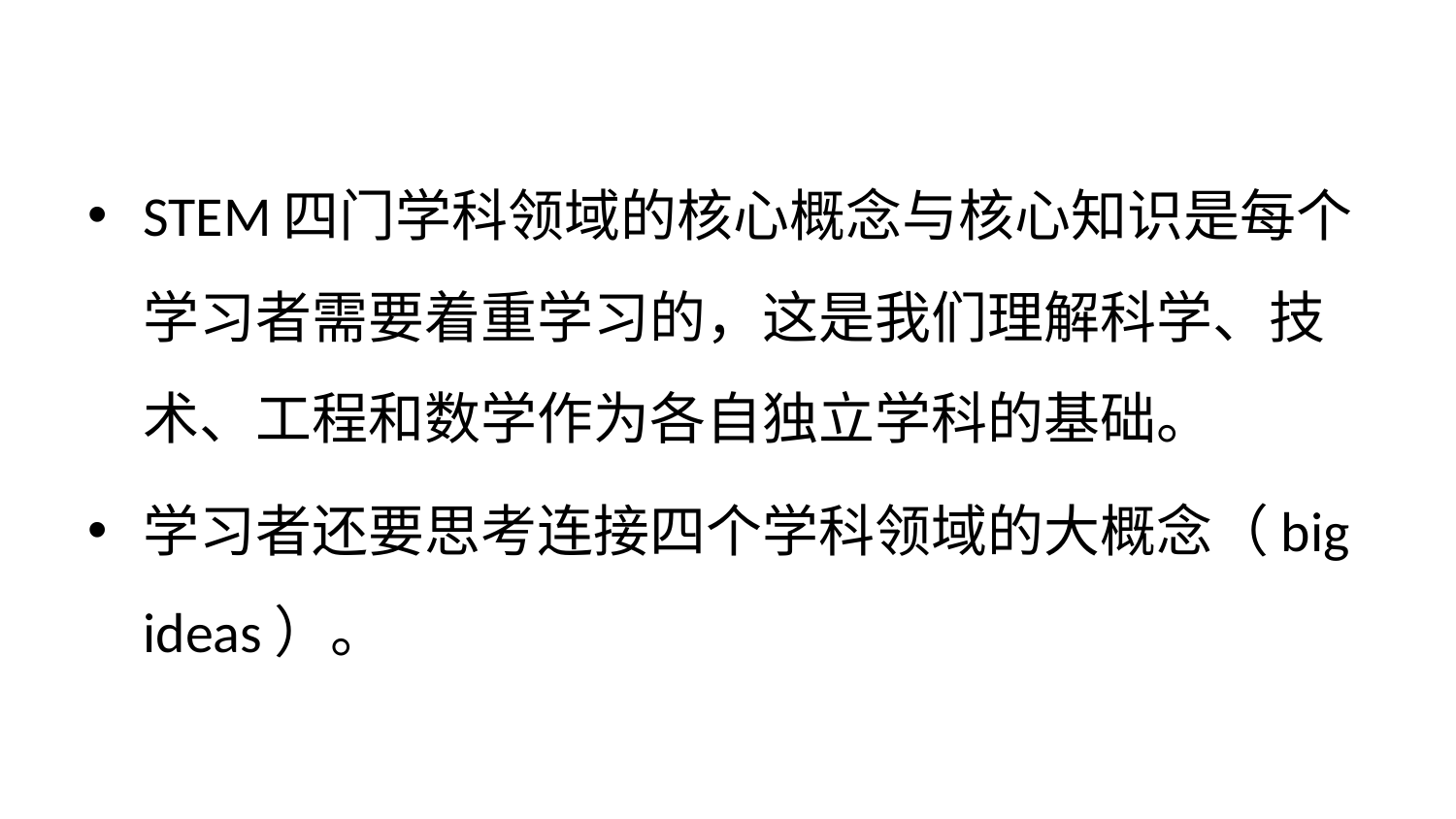

STEM四门学科领域的核心概念与核心知识是每个学习者需要着重学习的，这是我们理解科学、技术、工程和数学作为各自独立学科的基础。
学习者还要思考连接四个学科领域的大概念（big ideas）。